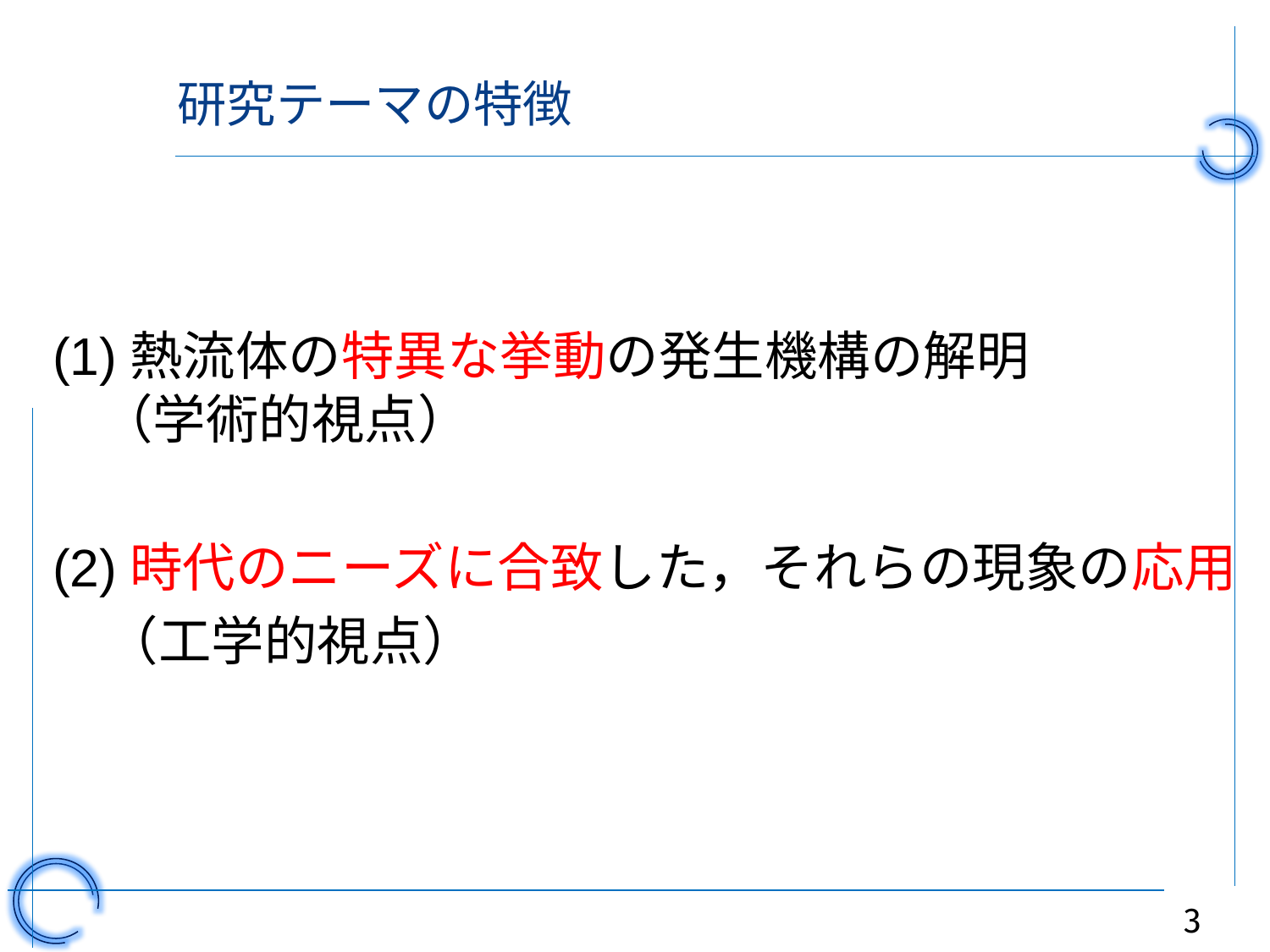

# 研究テーマの特徴
(1)熱流体の特異な挙動の発生機構の解明
（学術的視点）

(2)時代のニーズに合致した，それらの現象の応用
　（工学的視点）
3